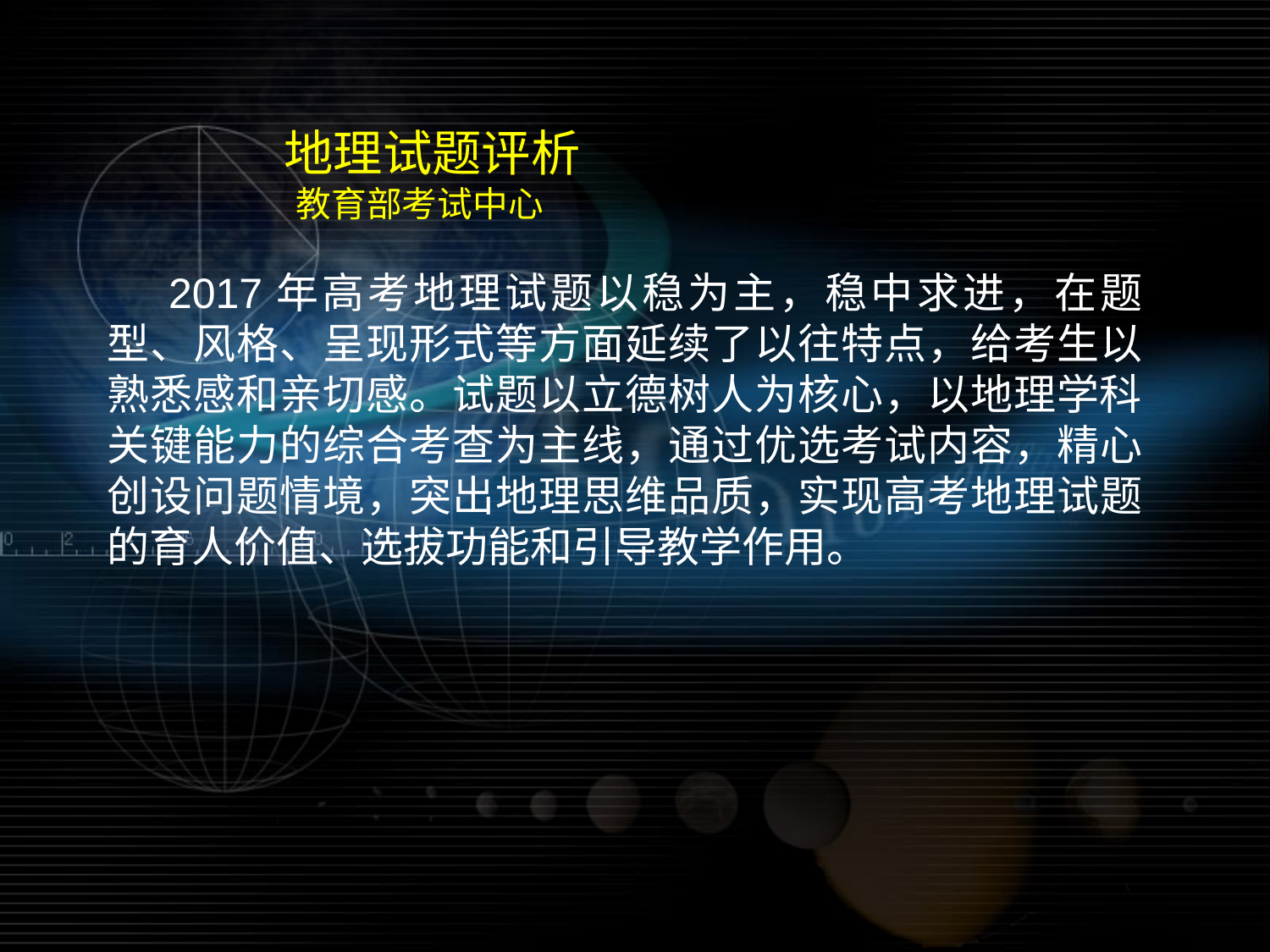

地理试题评析
                       教育部考试中心

    2017年高考地理试题以稳为主，稳中求进，在题型、风格、呈现形式等方面延续了以往特点，给考生以熟悉感和亲切感。试题以立德树人为核心，以地理学科关键能力的综合考查为主线，通过优选考试内容，精心创设问题情境，突出地理思维品质，实现高考地理试题的育人价值、选拔功能和引导教学作用。